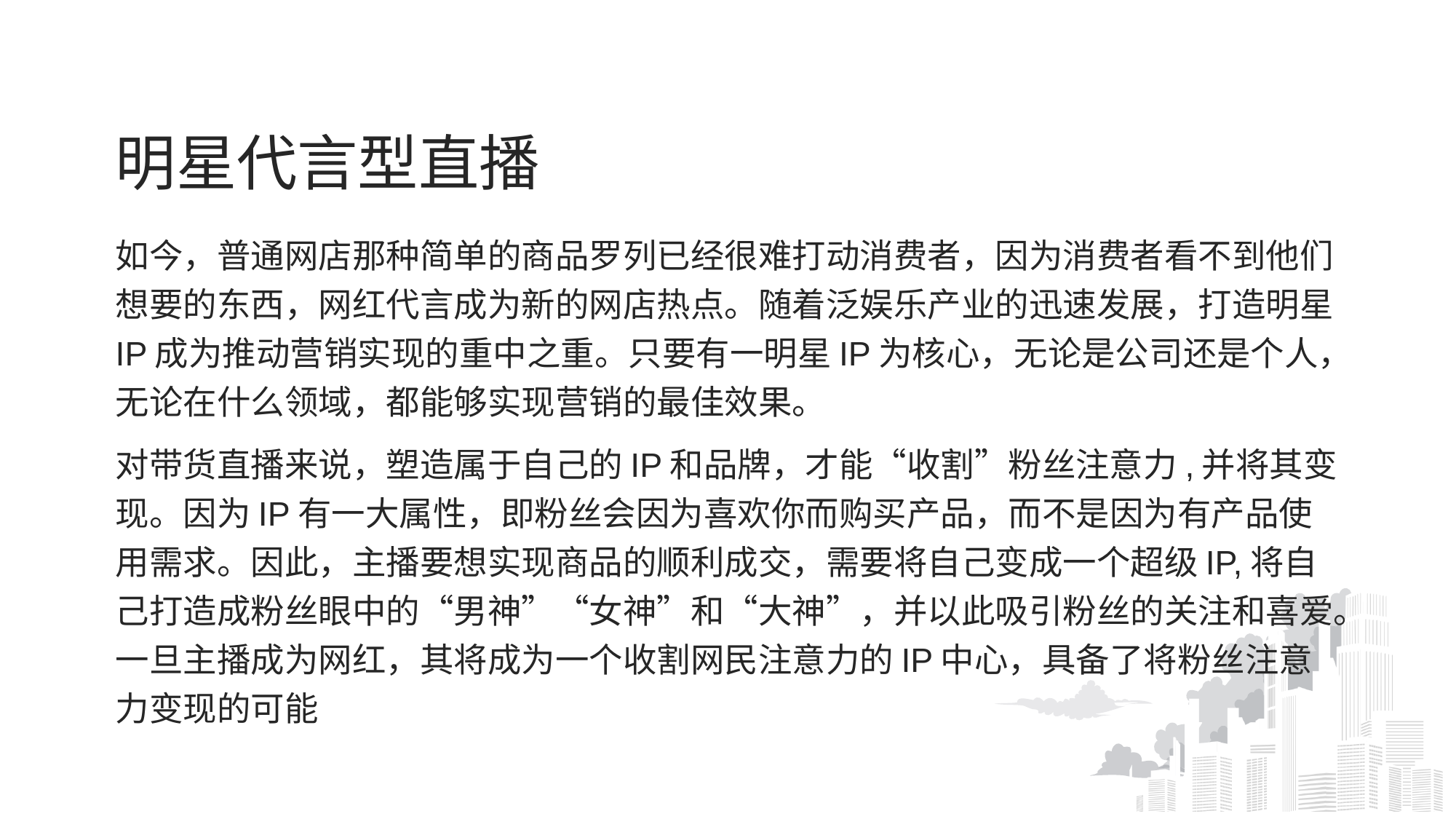

# 明星代言型直播
如今，普通网店那种简单的商品罗列已经很难打动消费者，因为消费者看不到他们想要的东西，网红代言成为新的网店热点。随着泛娱乐产业的迅速发展，打造明星IP成为推动营销实现的重中之重。只要有一明星IP为核心，无论是公司还是个人，无论在什么领域，都能够实现营销的最佳效果。
对带货直播来说，塑造属于自己的IP和品牌，才能“收割”粉丝注意力,并将其变现。因为IP有一大属性，即粉丝会因为喜欢你而购买产品，而不是因为有产品使用需求。因此，主播要想实现商品的顺利成交，需要将自己变成一个超级IP,将自己打造成粉丝眼中的“男神”“女神”和“大神”，并以此吸引粉丝的关注和喜爱。一旦主播成为网红，其将成为一个收割网民注意力的IP中心，具备了将粉丝注意力变现的可能